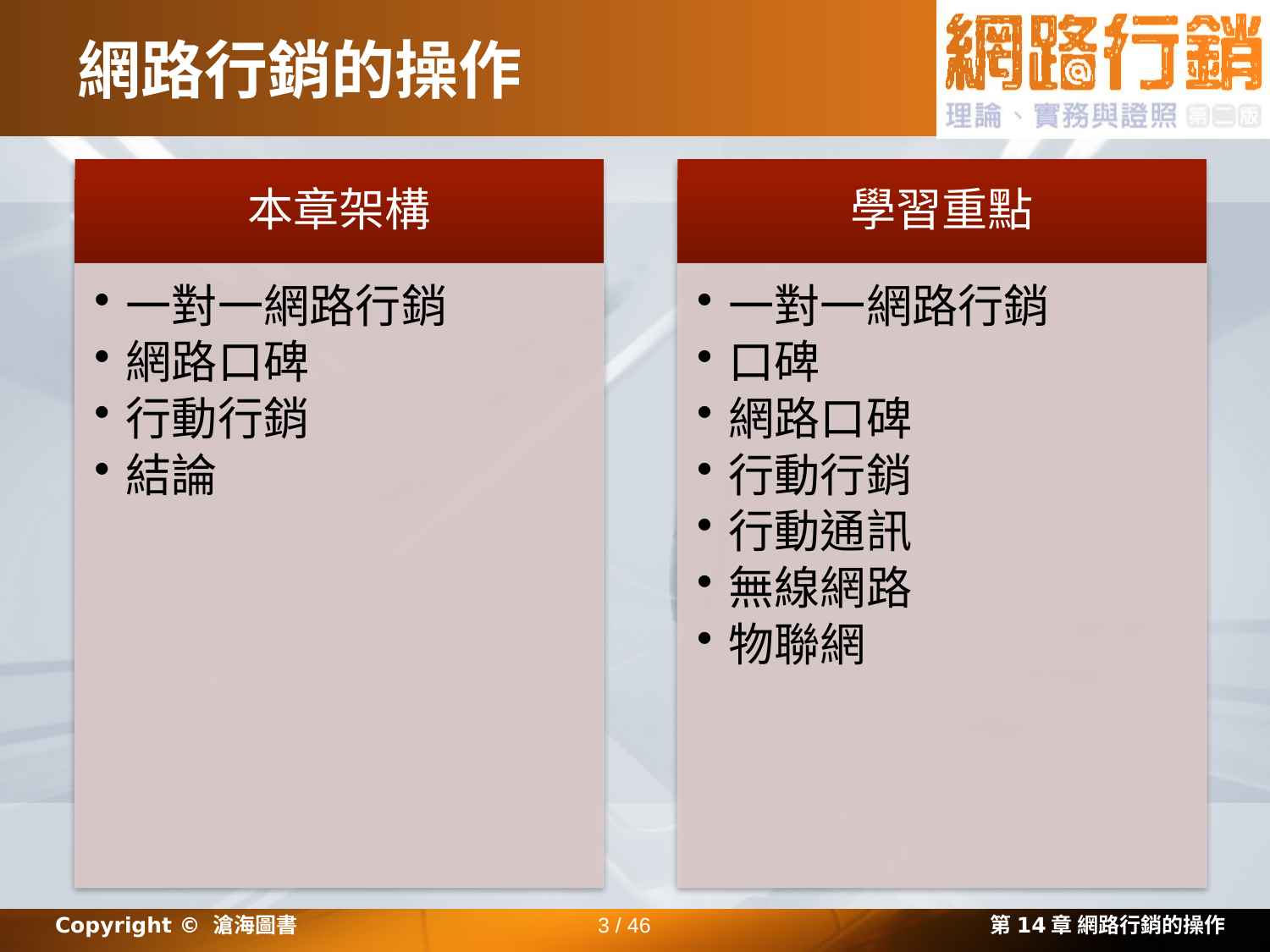

# 網路行銷的操作
本章架構
一對一網路行銷
網路口碑
行動行銷
結論
學習重點
一對一網路行銷
口碑
網路口碑
行動行銷
行動通訊
無線網路
物聯網
Copyright © 滄海圖書
3 / 46
第14章 網路行銷的操作